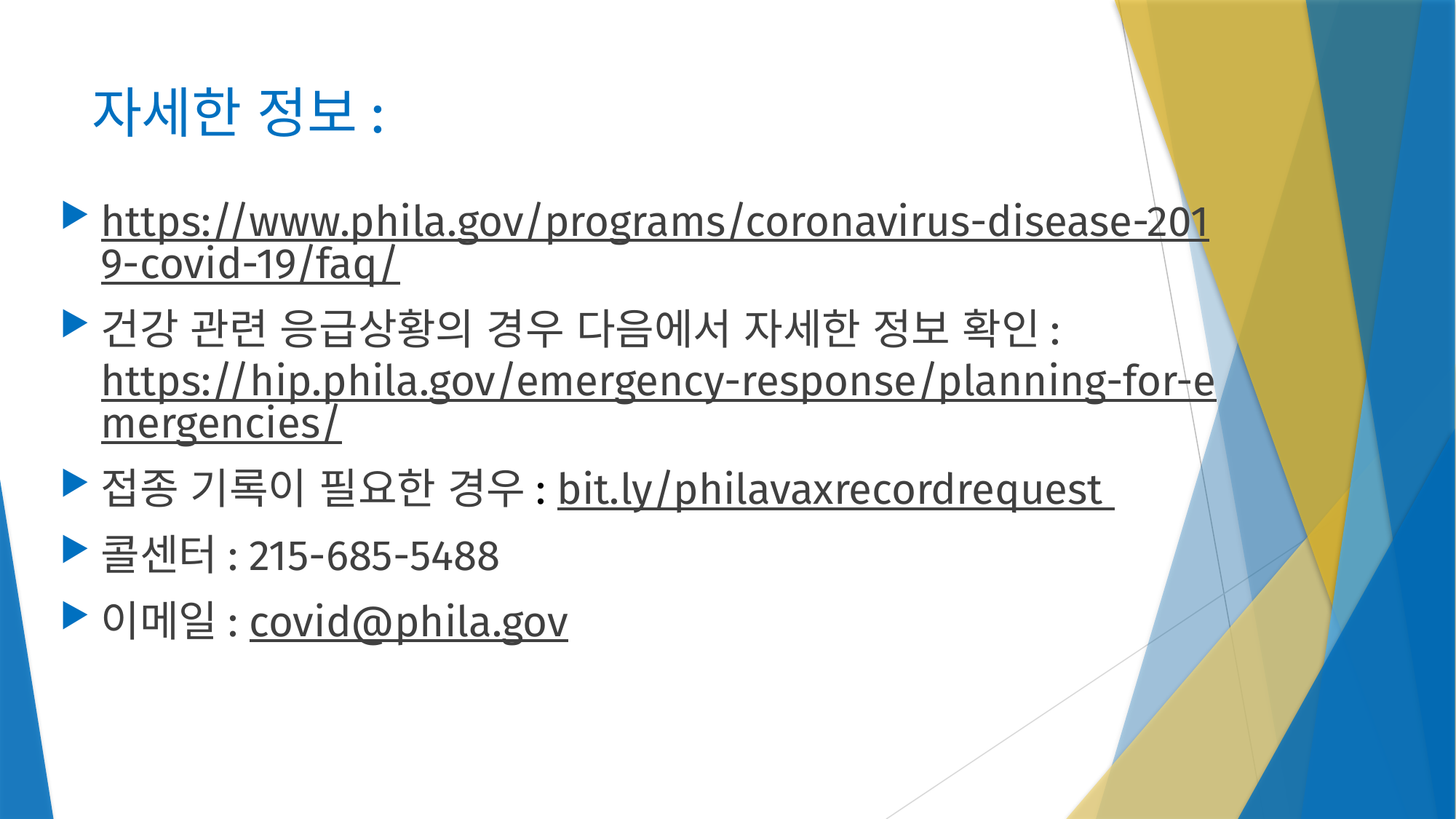

# 자세한 정보:
https://www.phila.gov/programs/coronavirus-disease-2019-covid-19/faq/
건강 관련 응급상황의 경우 다음에서 자세한 정보 확인: https://hip.phila.gov/emergency-response/planning-for-emergencies/
접종 기록이 필요한 경우: bit.ly/philavaxrecordrequest
콜센터: 215-685-5488
이메일: covid@phila.gov